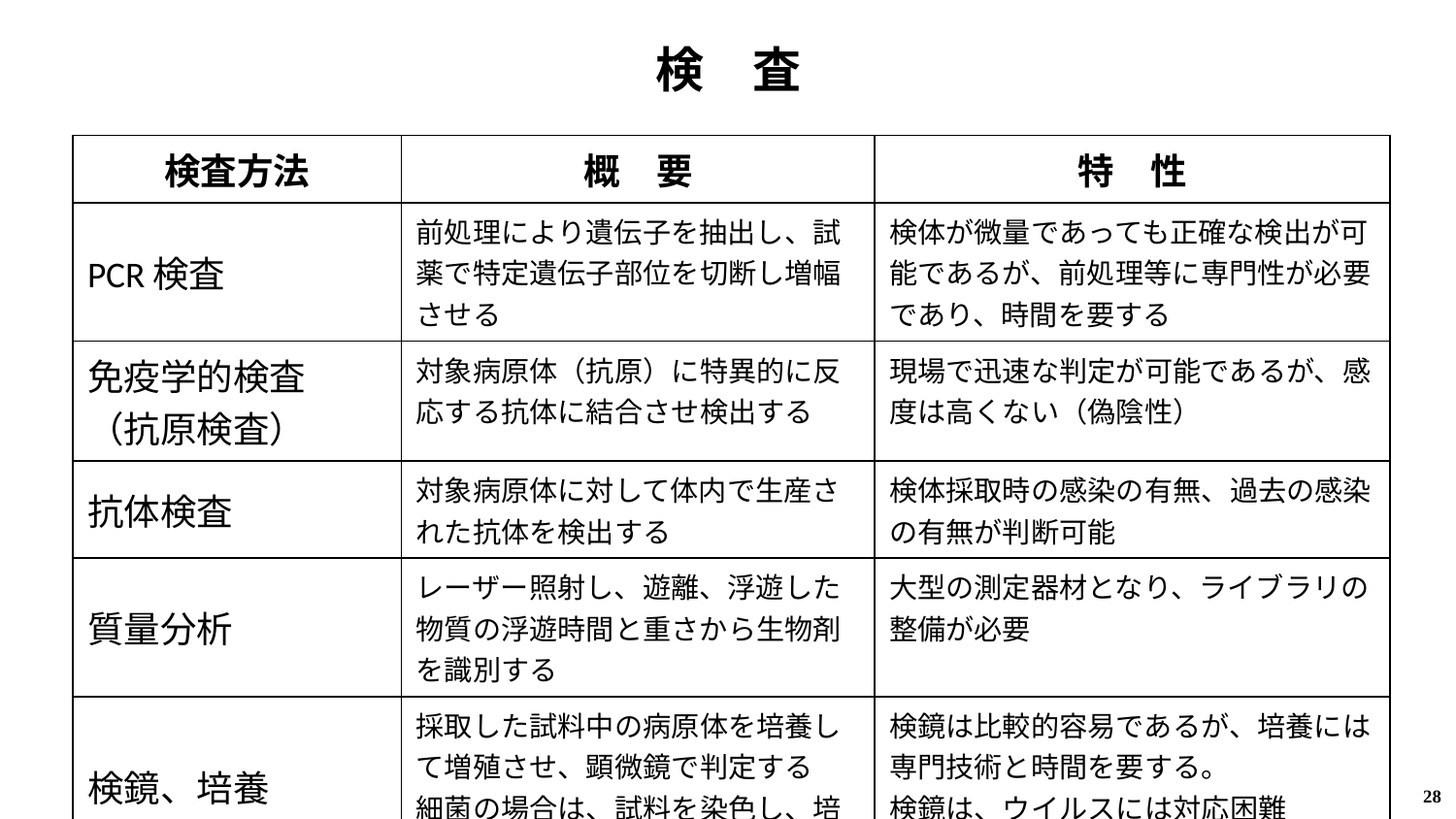

# 検　査
| 検査方法 | 概　要 | 特　性 |
| --- | --- | --- |
| PCR検査 | 前処理により遺伝子を抽出し、試薬で特定遺伝子部位を切断し増幅させる | 検体が微量であっても正確な検出が可能であるが、前処理等に専門性が必要であり、時間を要する |
| 免疫学的検査 （抗原検査） | 対象病原体（抗原）に特異的に反応する抗体に結合させ検出する | 現場で迅速な判定が可能であるが、感度は高くない（偽陰性） |
| 抗体検査 | 対象病原体に対して体内で生産された抗体を検出する | 検体採取時の感染の有無、過去の感染の有無が判断可能 |
| 質量分析 | レーザー照射し、遊離、浮遊した物質の浮遊時間と重さから生物剤を識別する | 大型の測定器材となり、ライブラリの整備が必要 |
| 検鏡、培養 | 採取した試料中の病原体を培養して増殖させ、顕微鏡で判定する 細菌の場合は、試料を染色し、培養せずに検鏡することも可能 | 検鏡は比較的容易であるが、培養には専門技術と時間を要する。 検鏡は、ウイルスには対応困難 |
28